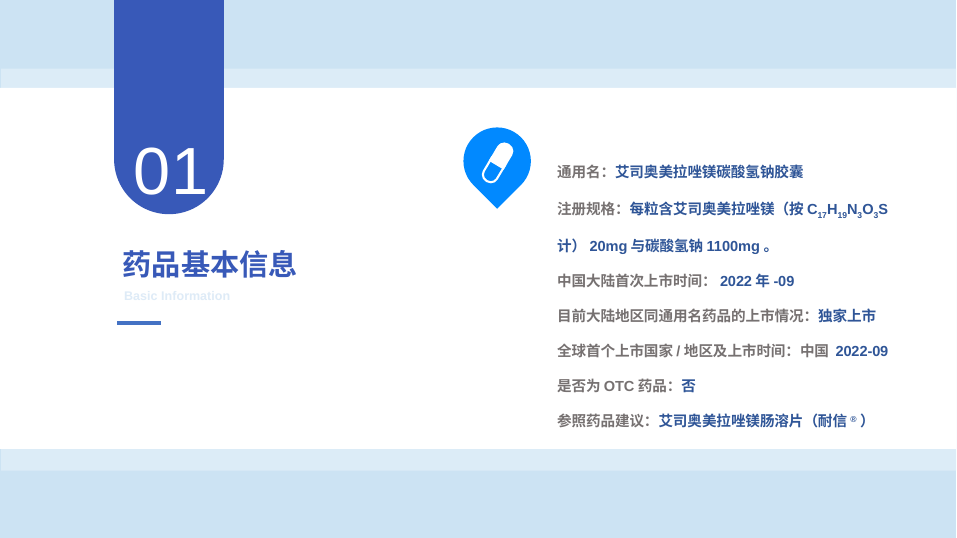

01

通用名：艾司奥美拉唑镁碳酸氢钠胶囊
注册规格：每粒含艾司奥美拉唑镁（按C17H19N3O3S计）20mg与碳酸氢钠1100mg。
中国大陆首次上市时间：2022年-09
目前大陆地区同通用名药品的上市情况：独家上市
全球首个上市国家/地区及上市时间：中国 2022-09
是否为OTC药品：否
参照药品建议：艾司奥美拉唑镁肠溶片（耐信®）

药品基本信息
Basic Information